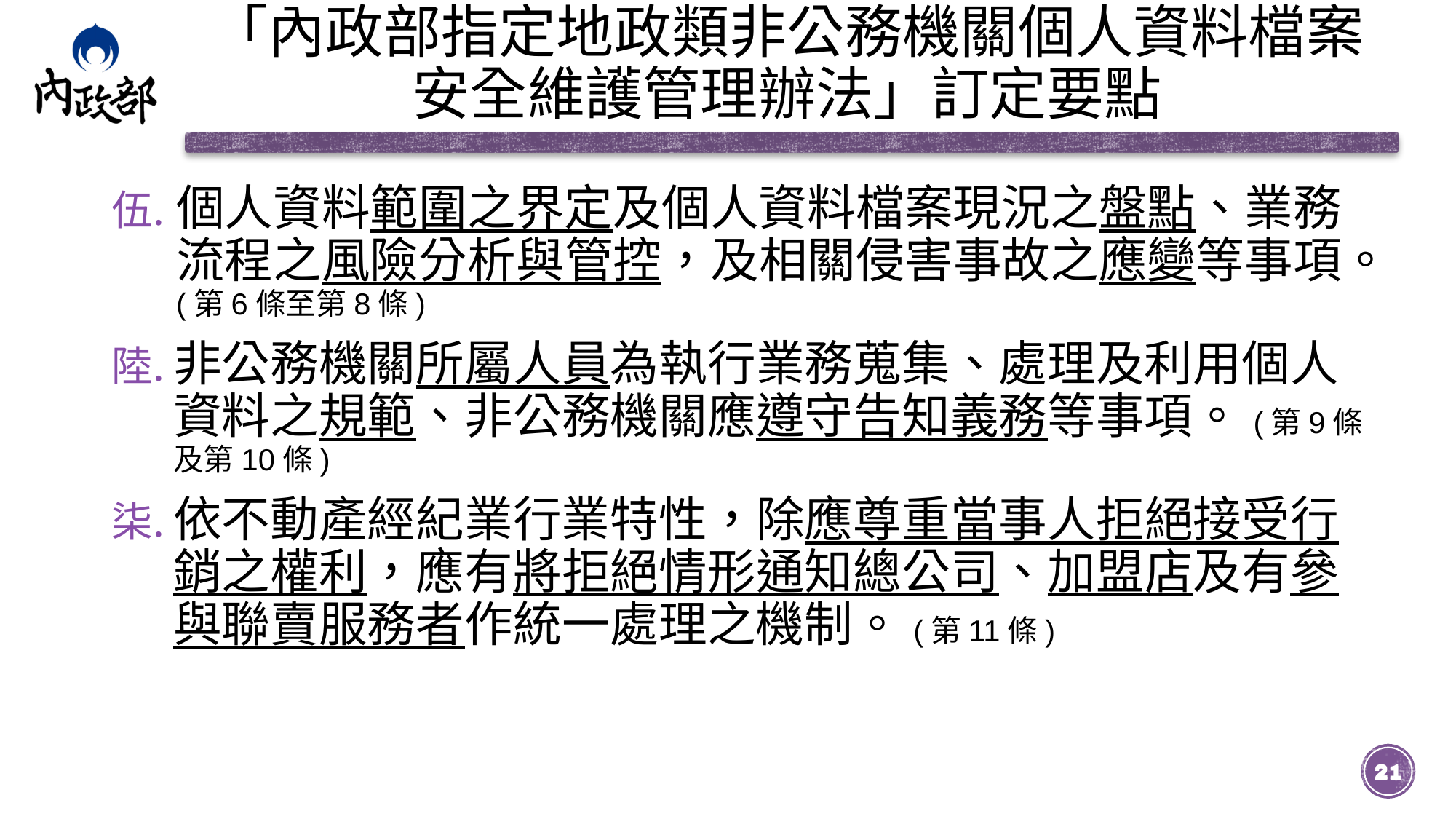

# 「內政部指定地政類非公務機關個人資料檔案安全維護管理辦法」訂定要點
個人資料範圍之界定及個人資料檔案現況之盤點、業務流程之風險分析與管控，及相關侵害事故之應變等事項。(第6條至第8條)
非公務機關所屬人員為執行業務蒐集、處理及利用個人資料之規範、非公務機關應遵守告知義務等事項。(第9條及第10條)
依不動產經紀業行業特性，除應尊重當事人拒絕接受行銷之權利，應有將拒絕情形通知總公司、加盟店及有參與聯賣服務者作統一處理之機制。(第11條)
21